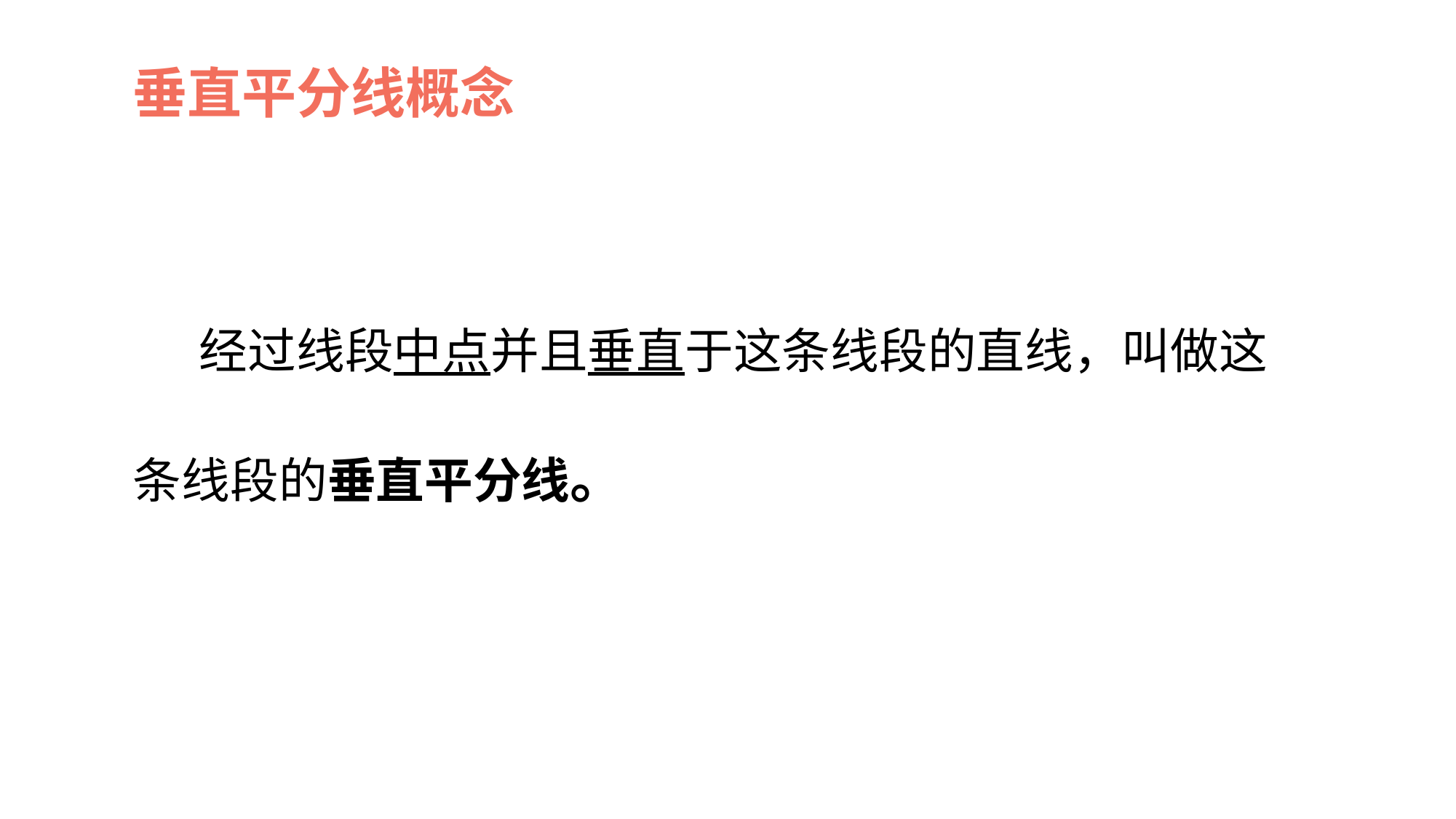

垂直平分线概念
     经过线段中点并且垂直于这条线段的直线，叫做这条线段的垂直平分线。